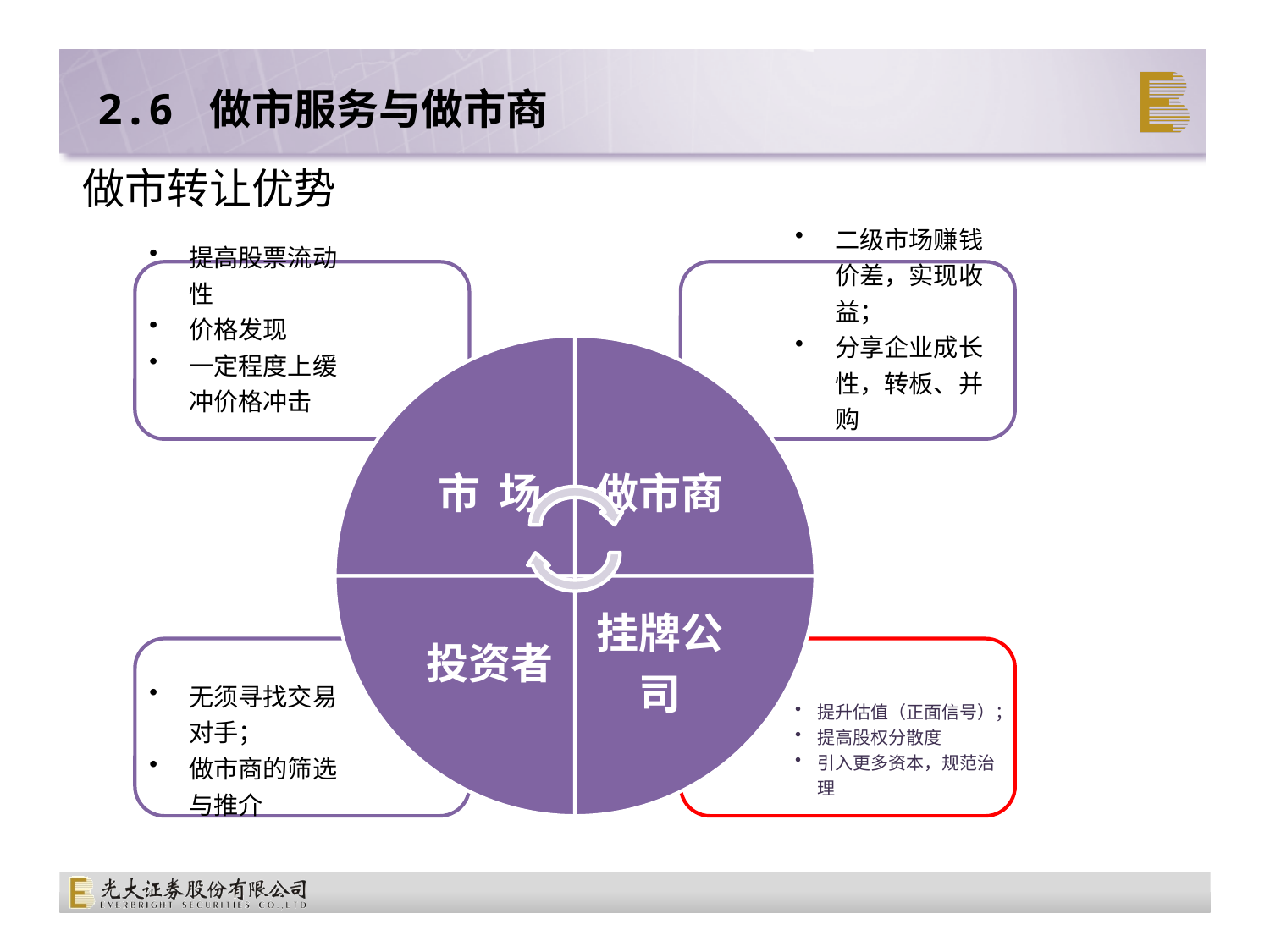

2.6 做市服务与做市商
做市转让优势
市  场
提高股票流动性
做市商
二级市场赚钱价差，实现收益；
挂牌公司
提升估值（正面信号）；
投资者
无须寻找交易对手；
一定程度上缓冲价格冲击
分享企业成长性，转板、并购
做市商的筛选与推介
价格发现
提高股权分散度
引入更多资本，规范治理